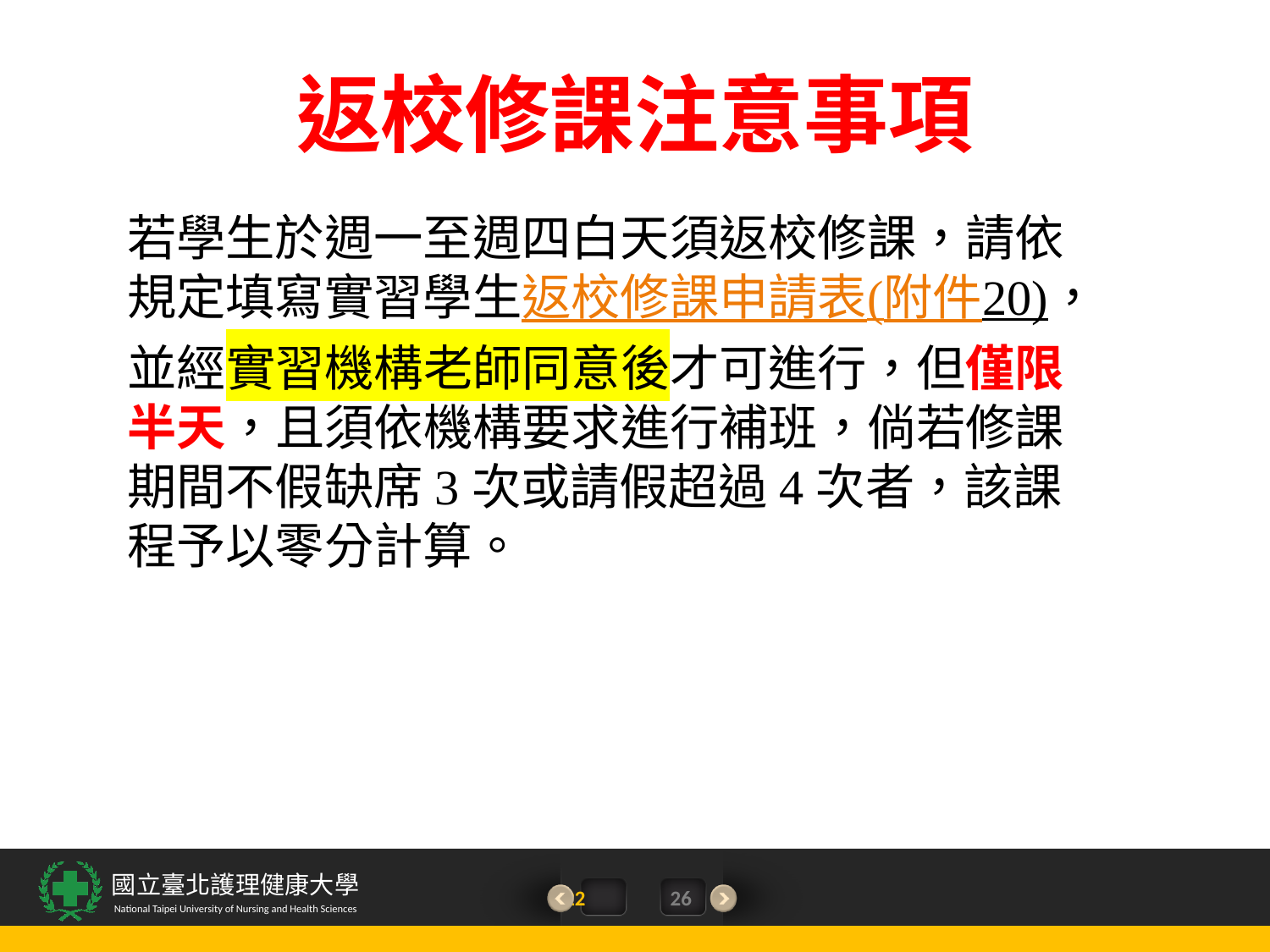

# 返校修課注意事項
若學生於週一至週四白天須返校修課，請依規定填寫實習學生返校修課申請表(附件20)，並經實習機構老師同意後才可進行，但僅限半天，且須依機構要求進行補班，倘若修課期間不假缺席3次或請假超過4次者，該課程予以零分計算。